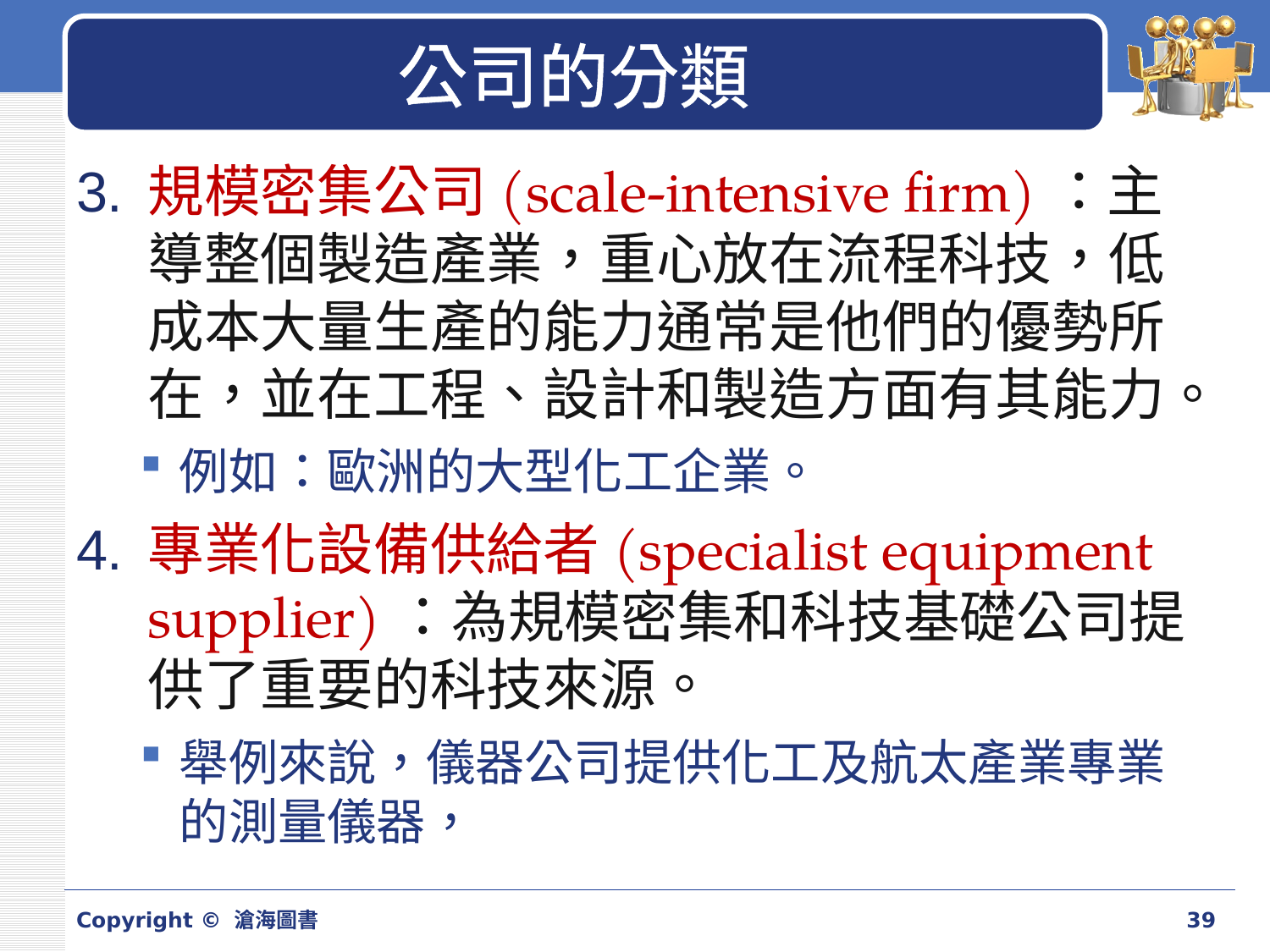

# 公司的分類
規模密集公司(scale-intensive firm)：主導整個製造產業，重心放在流程科技，低成本大量生產的能力通常是他們的優勢所在，並在工程、設計和製造方面有其能力。
例如：歐洲的大型化工企業。
專業化設備供給者(specialist equipment supplier)：為規模密集和科技基礎公司提供了重要的科技來源。
舉例來說，儀器公司提供化工及航太產業專業的測量儀器，
Copyright © 滄海圖書
39